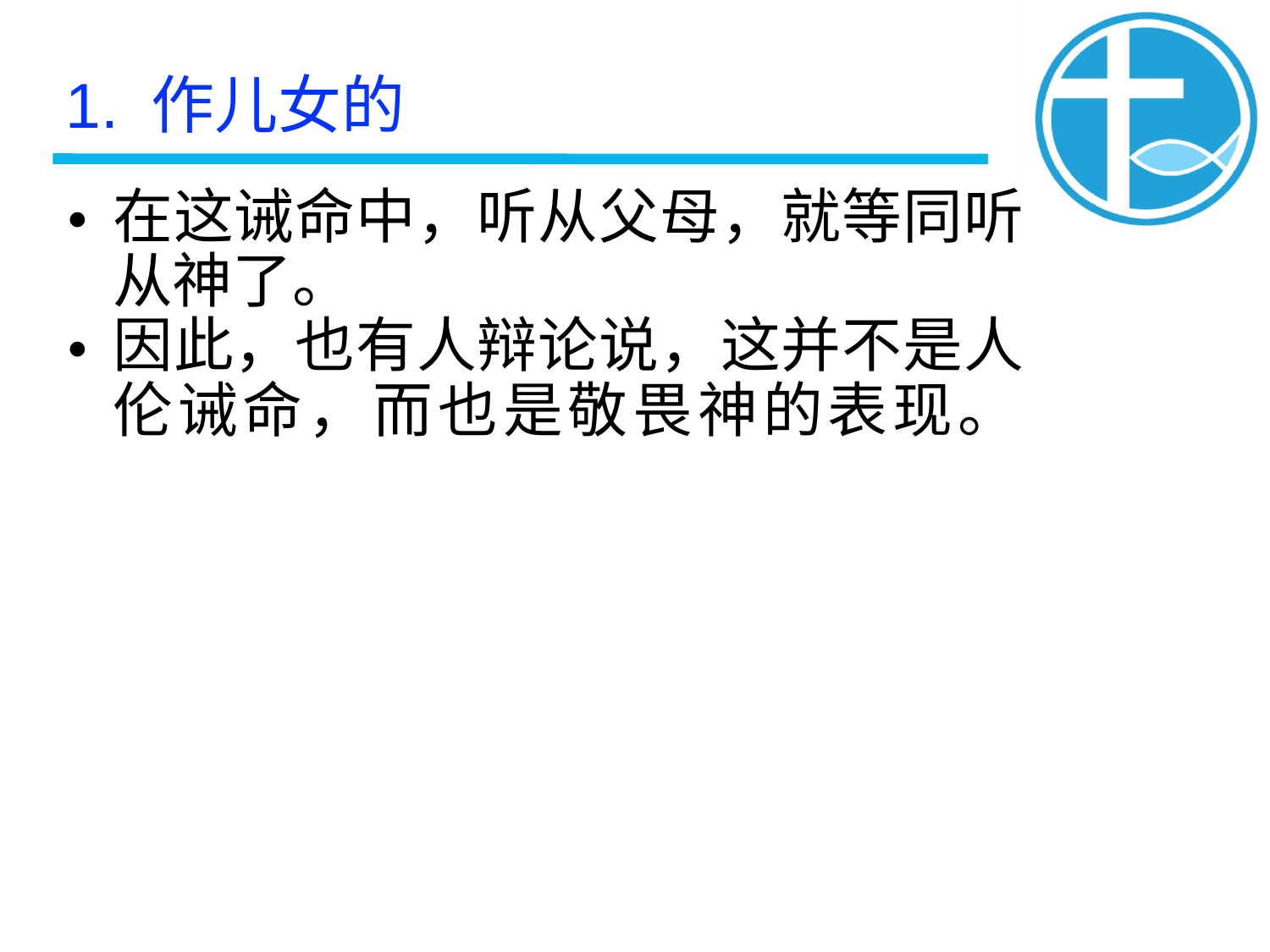

1. 作儿女的
在这诫命中，听从父母，就等同听从神了。
因此，也有人辩论说，这并不是人伦诫命，而也是敬畏神的表现。